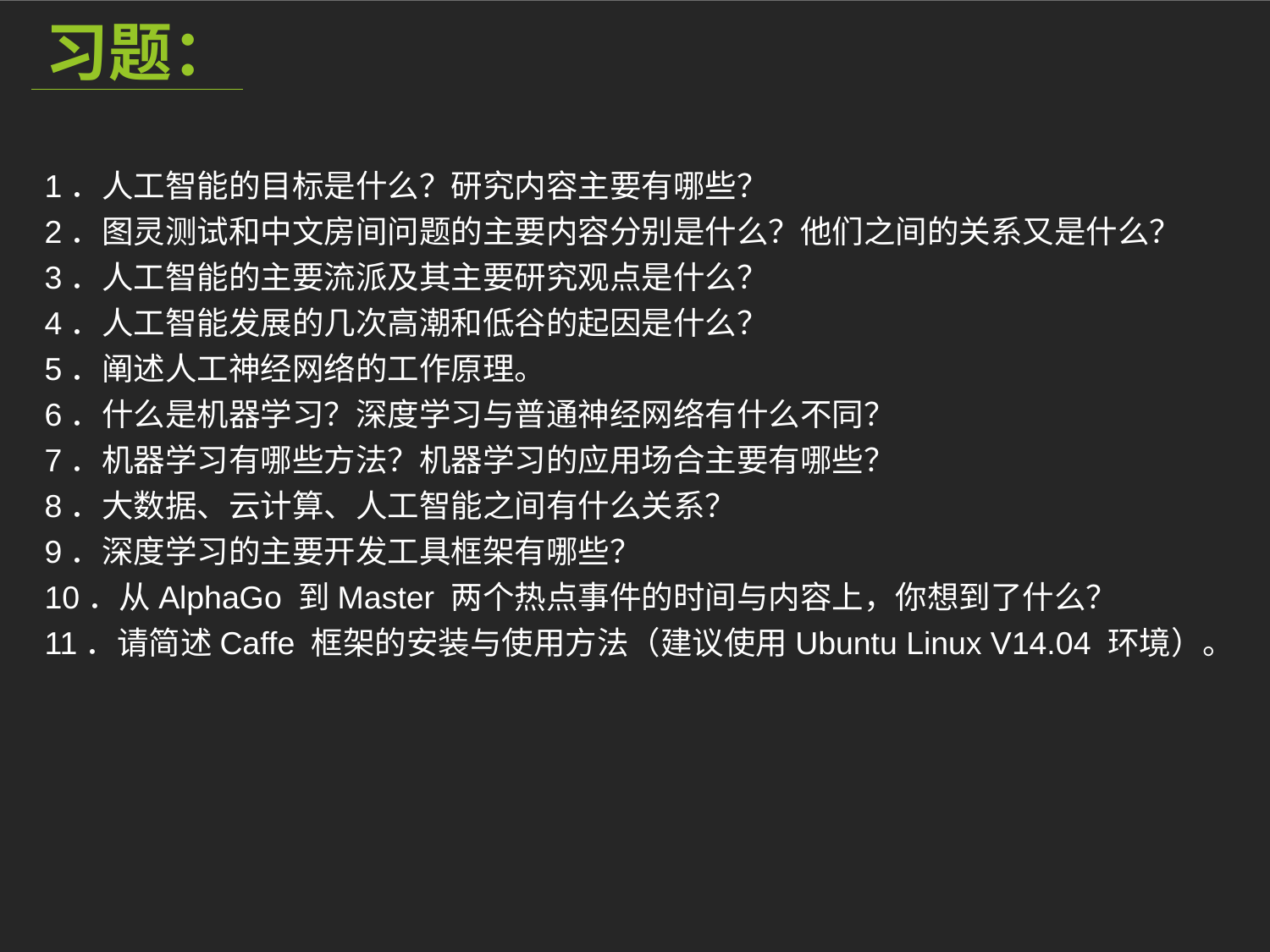

习题：
1．人工智能的目标是什么？研究内容主要有哪些？
2．图灵测试和中文房间问题的主要内容分别是什么？他们之间的关系又是什么？
3．人工智能的主要流派及其主要研究观点是什么？
4．人工智能发展的几次高潮和低谷的起因是什么？
5．阐述人工神经网络的工作原理。
6．什么是机器学习？深度学习与普通神经网络有什么不同？
7．机器学习有哪些方法？机器学习的应用场合主要有哪些？
8．大数据、云计算、人工智能之间有什么关系？
9．深度学习的主要开发工具框架有哪些？
10．从AlphaGo 到Master 两个热点事件的时间与内容上，你想到了什么？
11．请简述Caffe 框架的安装与使用方法（建议使用Ubuntu Linux V14.04 环境）。